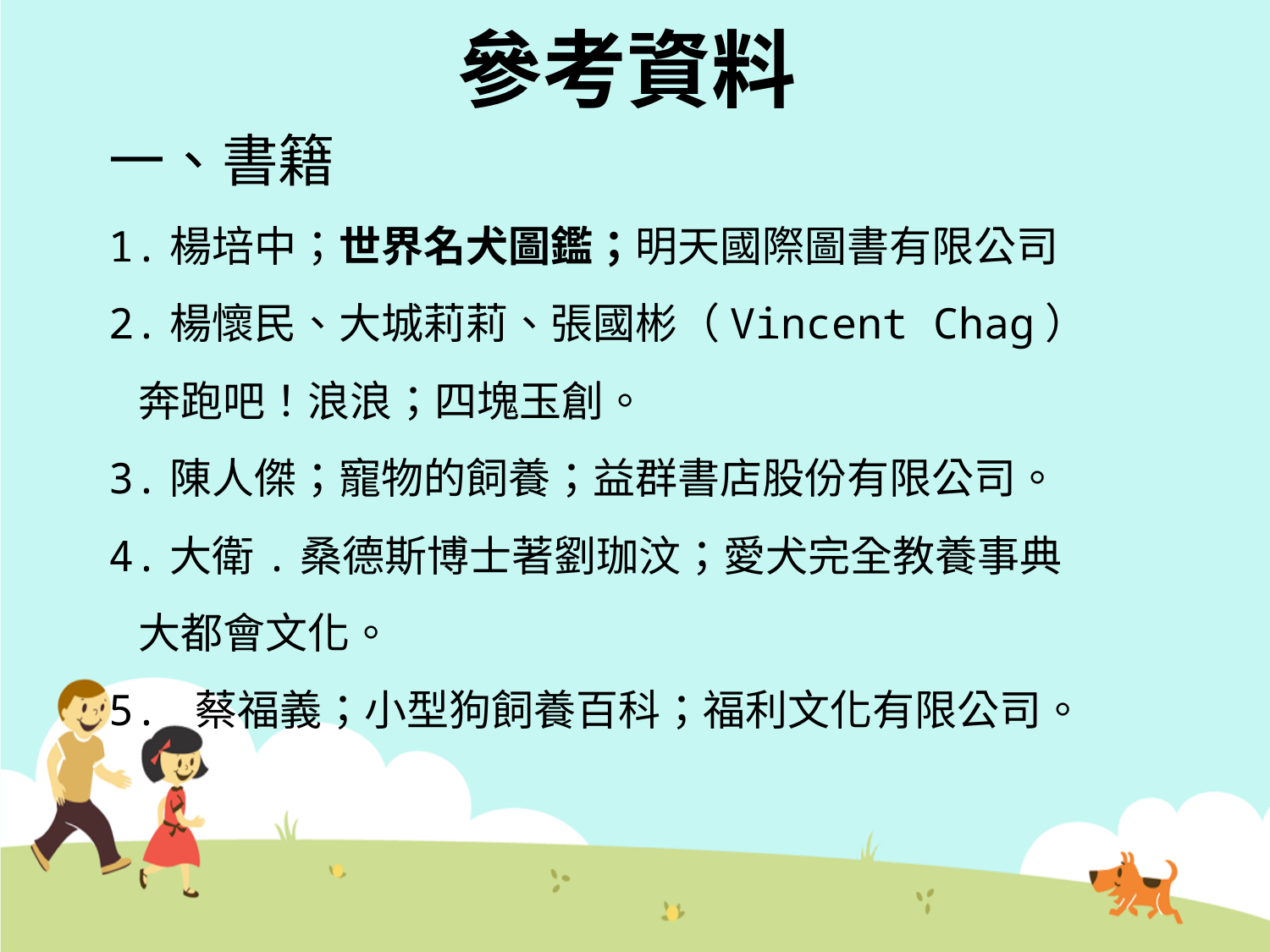

# 參考資料
一、書籍
1.楊培中；世界名犬圖鑑；明天國際圖書有限公司
2.楊懷民、大城莉莉、張國彬（Vincent Chag）
  奔跑吧！浪浪；四塊玉創。
3.陳人傑；寵物的飼養；益群書店股份有限公司。
4.大衛.桑德斯博士著劉珈汶；愛犬完全教養事典
  大都會文化。
5. 蔡福義；小型狗飼養百科；福利文化有限公司。